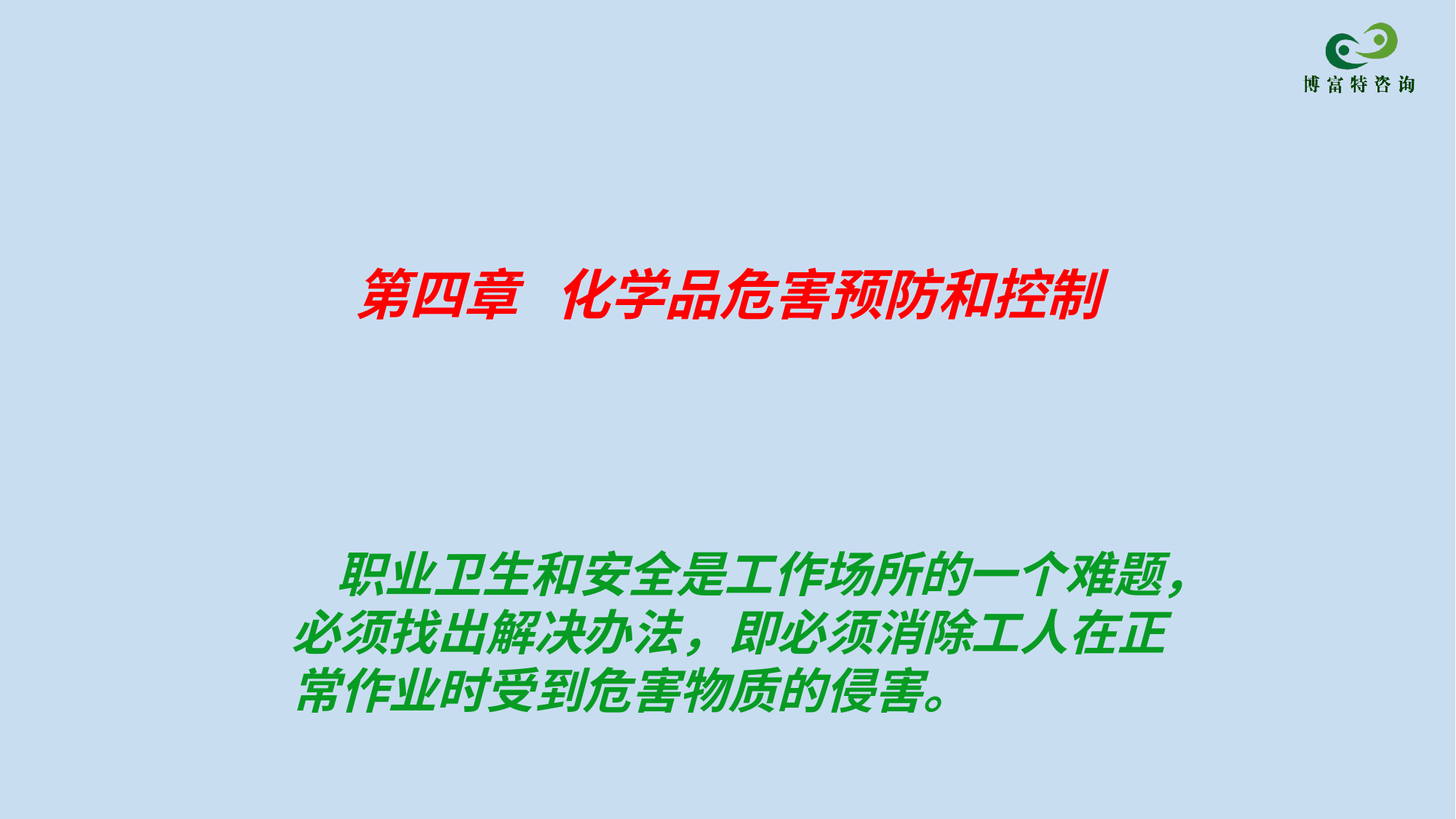

第四章   化学品危害预防和控制
   职业卫生和安全是工作场所的一个难题，必须找出解决办法，即必须消除工人在正常作业时受到危害物质的侵害。